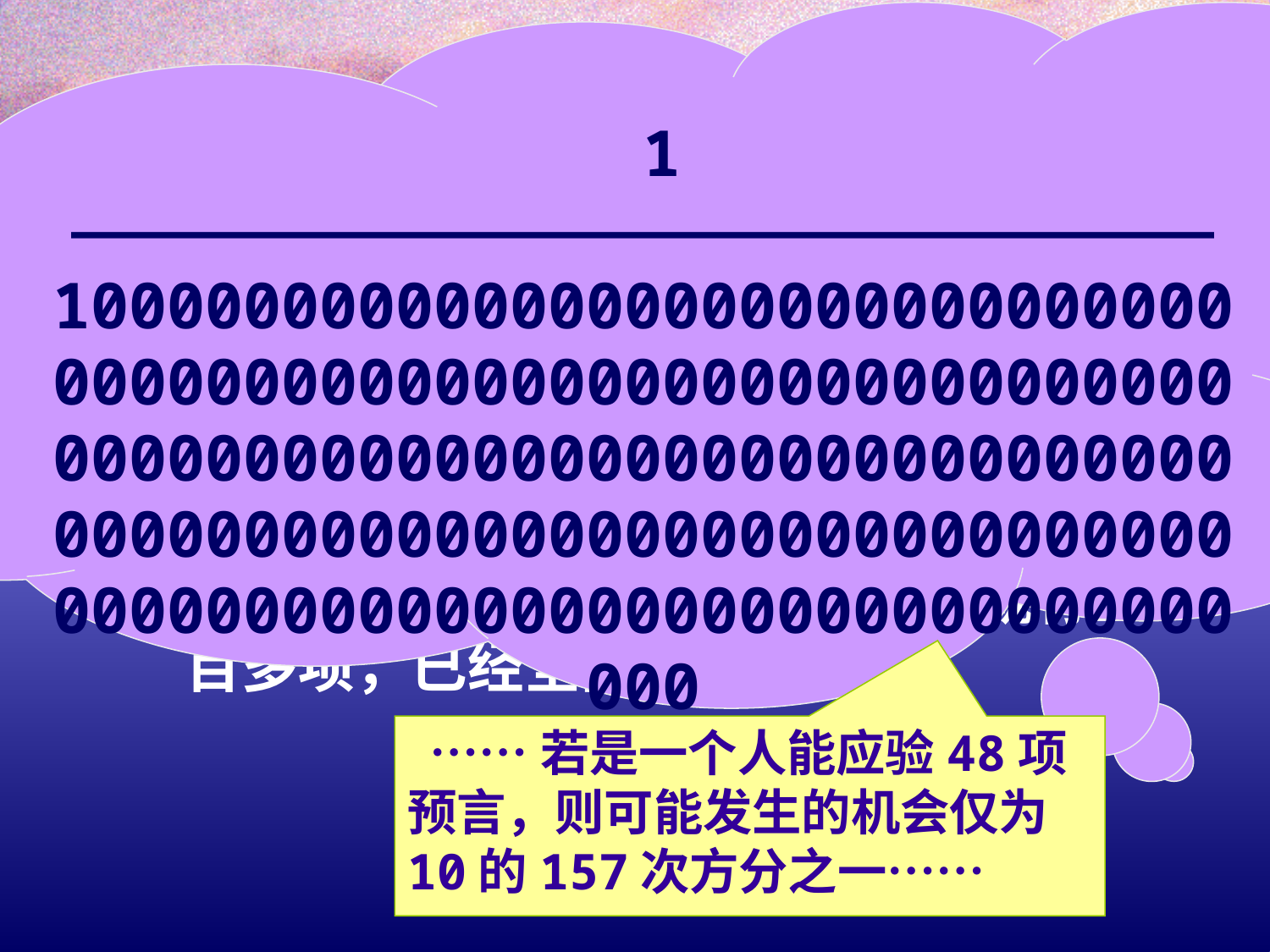

1
——————————————————10000000000000000000000000000000000000000000000000000000000000000000000000000000000000000000000000000000000000000000000000000000000000000000000000000000000000
# 圣经的中心是启示基督

新约写作时间
旧约写作时间：1100年

 旧约圣经用各样的方式和角度来豫表基督。如：人物、事物、地方、祭物、节期、会幕、圣殿……
 旧约圣经里最大的预言，就是关于主耶稣基督的，关于主耶稣的生平就有三百多项，已经全部应验。

主后37年
主前400年
主前1500年
主后96年
（公元1年）
  ……若是一个人能应验48项预言，则可能发生的机会仅为10的157次方分之一……